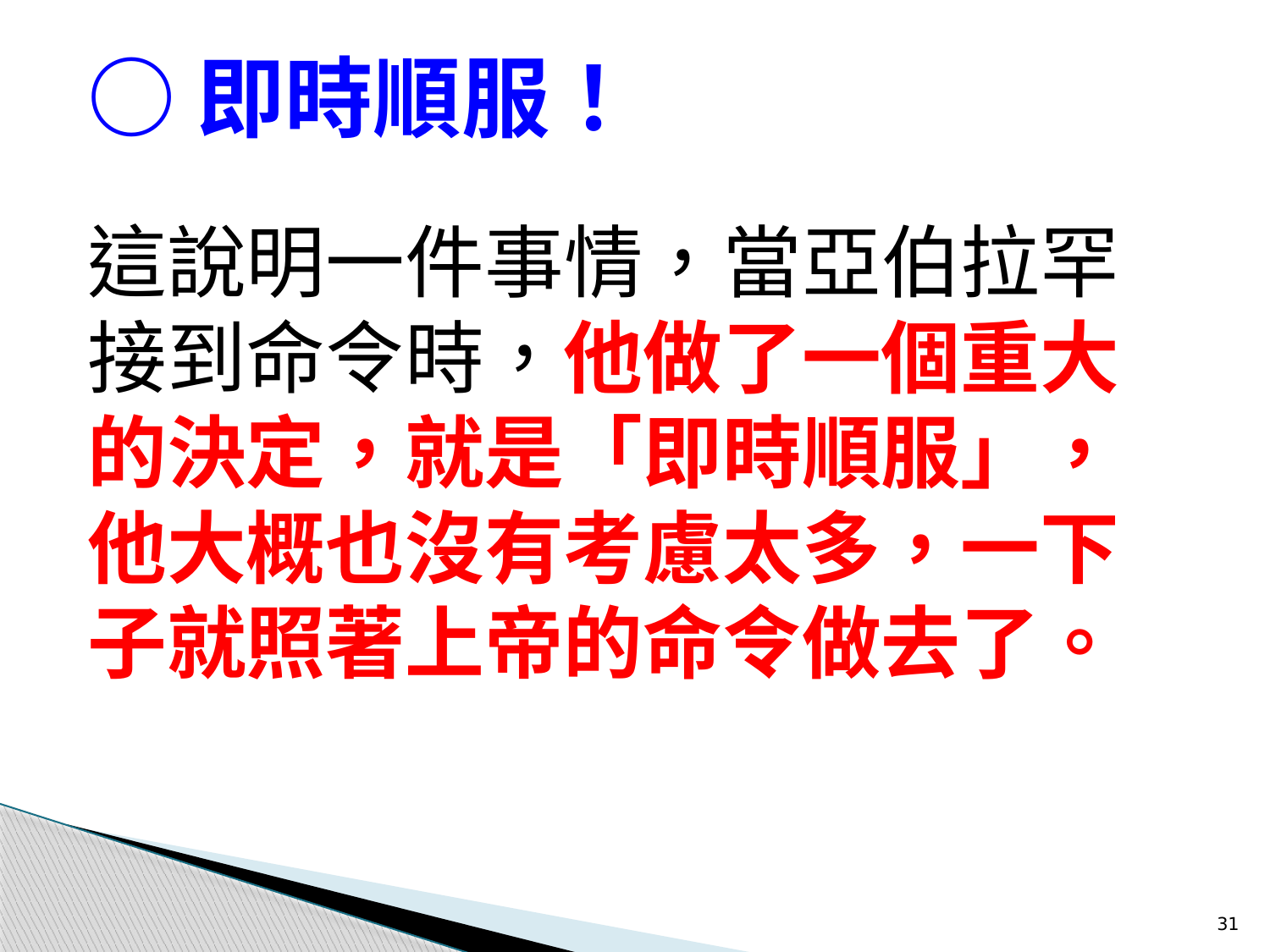

○即時順服！
這說明一件事情，當亞伯拉罕接到命令時，他做了一個重大的決定，就是「即時順服」，他大概也沒有考慮太多，一下子就照著上帝的命令做去了。

31